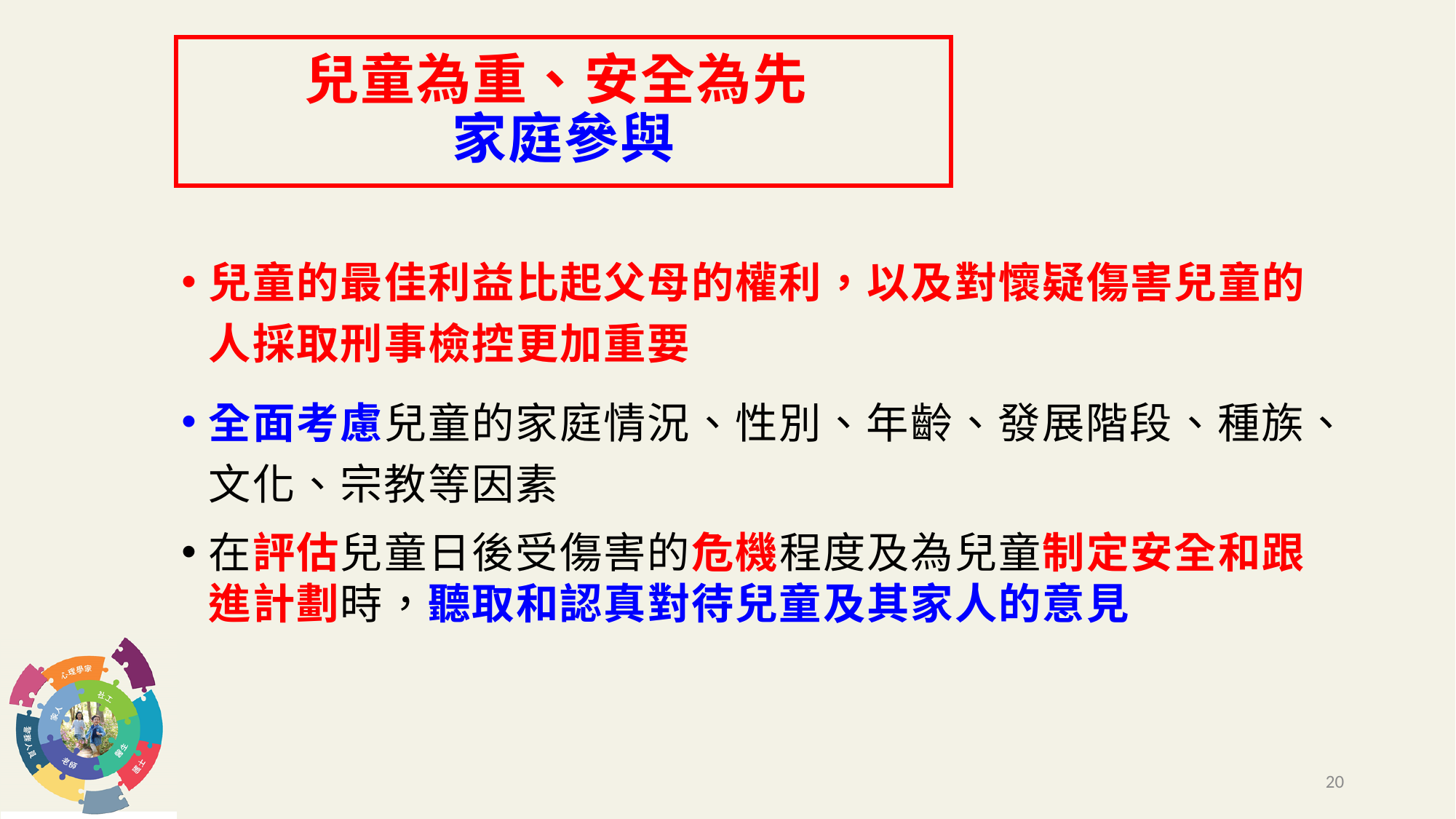

# 兒童為重、安全為先 家庭參與
兒童的最佳利益比起父母的權利，以及對懷疑傷害兒童的人採取刑事檢控更加重要
全面考慮兒童的家庭情況、性別、年齡、發展階段、種族、文化、宗教等因素
在評估兒童日後受傷害的危機程度及為兒童制定安全和跟進計劃時，聽取和認真對待兒童及其家人的意見

20